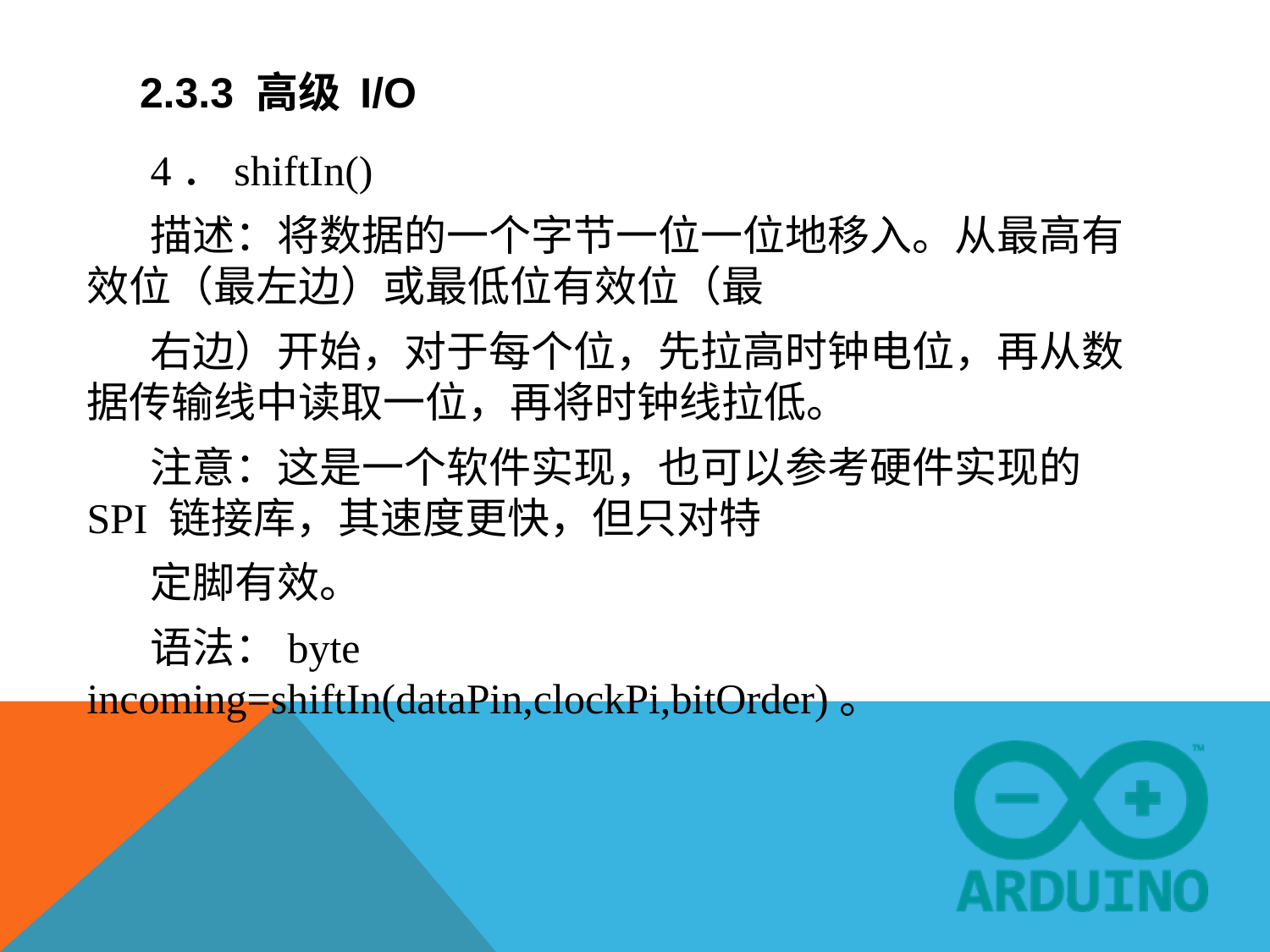

# 2.3.3 高级 I/O
4．shiftIn()
描述：将数据的一个字节一位一位地移入。从最高有效位（最左边）或最低位有效位（最
右边）开始，对于每个位，先拉高时钟电位，再从数据传输线中读取一位，再将时钟线拉低。
注意：这是一个软件实现，也可以参考硬件实现的 SPI 链接库，其速度更快，但只对特
定脚有效。
语法：byte incoming=shiftIn(dataPin,clockPi,bitOrder)。